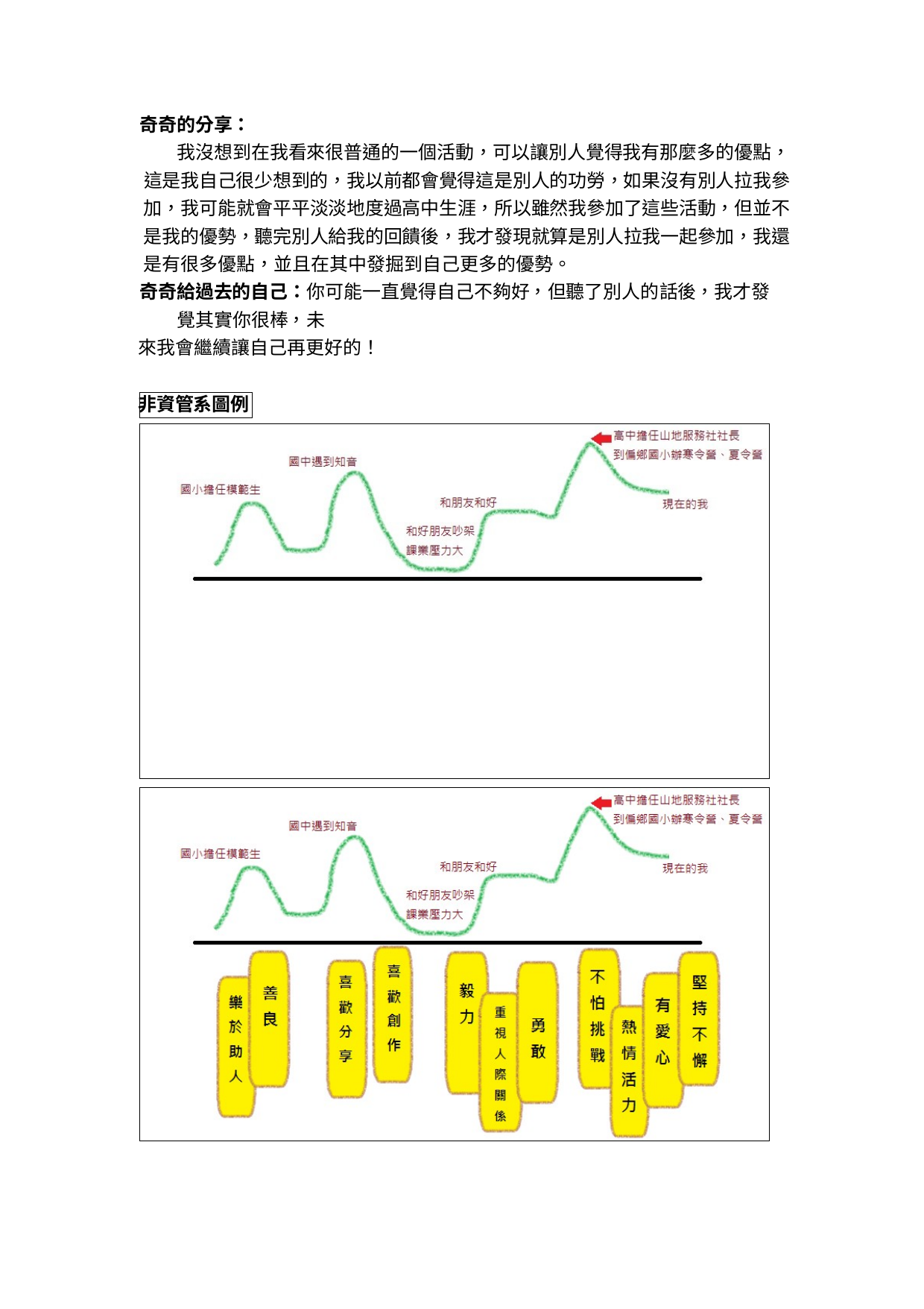

奇奇的分享：
我沒想到在我看來很普通的一個活動，可以讓別人覺得我有那麼多的優點，  這是我自己很少想到的，我以前都會覺得這是別人的功勞，如果沒有別人拉我參  加，我可能就會平平淡淡地度過高中生涯，所以雖然我參加了這些活動，但並不  是我的優勢，聽完別人給我的回饋後，我才發現就算是別人拉我一起參加，我還  是有很多優點，並且在其中發掘到自己更多的優勢。
奇奇給過去的自己：你可能一直覺得自己不夠好，但聽了別人的話後，我才發覺其實你很棒，未
來我會繼續讓自己再更好的！

非資管系圖例